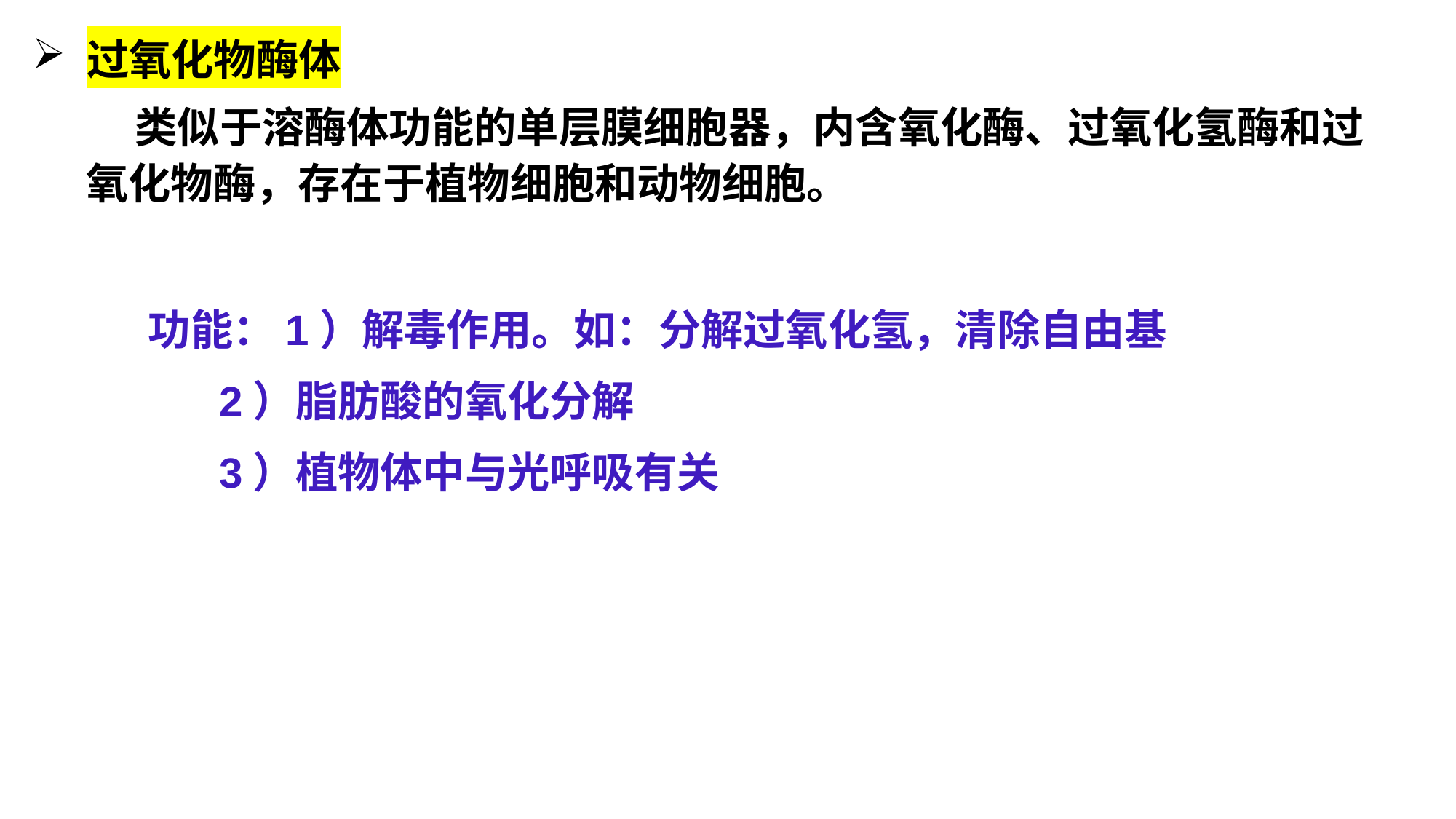

过氧化物酶体
    类似于溶酶体功能的单层膜细胞器，内含氧化酶、过氧化氢酶和过氧化物酶，存在于植物细胞和动物细胞。
功能：1）解毒作用。如：分解过氧化氢，清除自由基
      2）脂肪酸的氧化分解
      3）植物体中与光呼吸有关